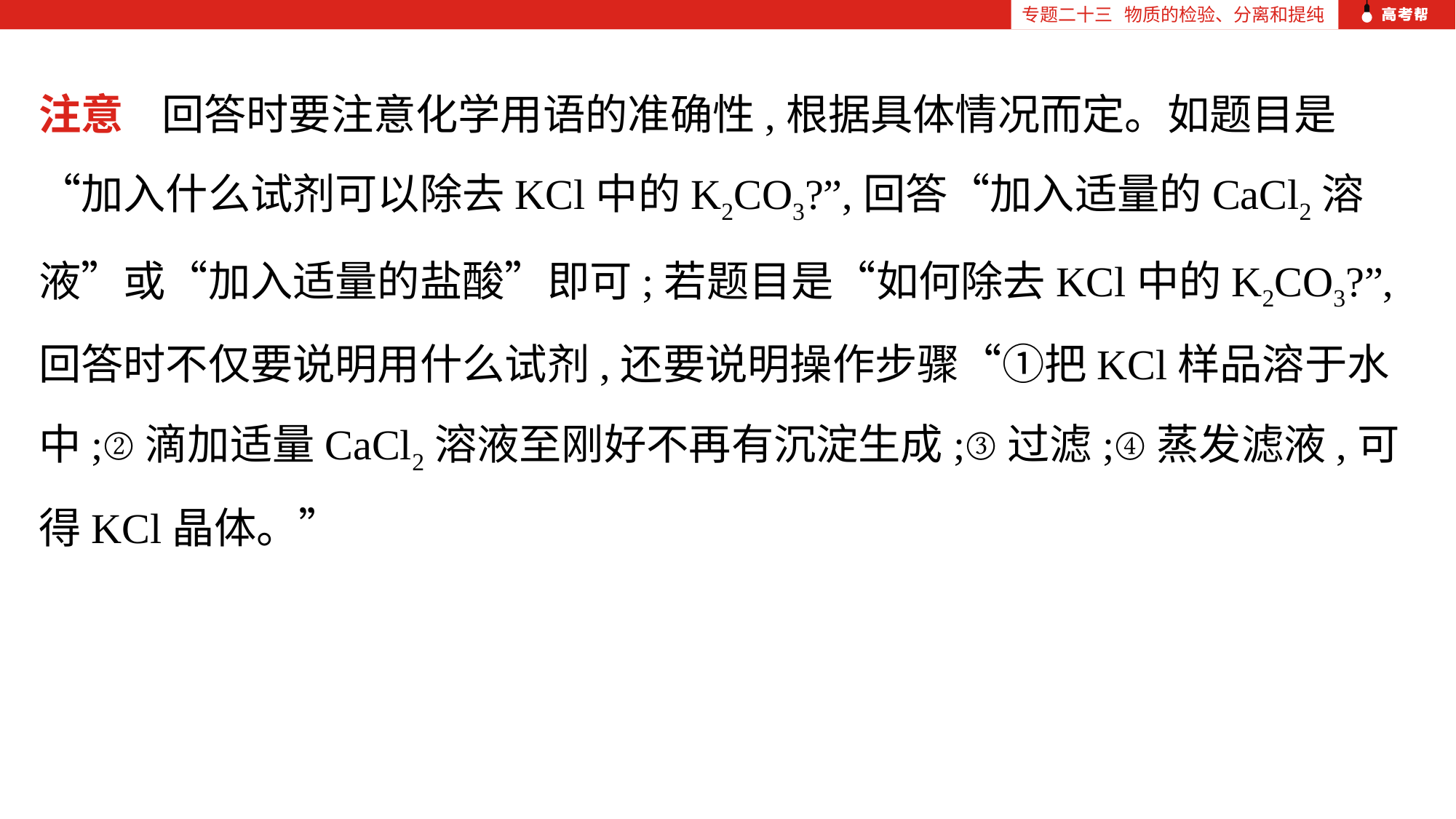

专题二十三   物质的检验、分离和提纯

注意    回答时要注意化学用语的准确性,根据具体情况而定。如题目是“加入什么试剂可以除去KCl中的K2CO3?”,回答“加入适量的CaCl2溶液”或“加入适量的盐酸”即可;若题目是“如何除去KCl中的K2CO3?”,回答时不仅要说明用什么试剂,还要说明操作步骤“①把KCl样品溶于水中;②滴加适量CaCl2溶液至刚好不再有沉淀生成;③过滤;④蒸发滤液,可得KCl晶体。”